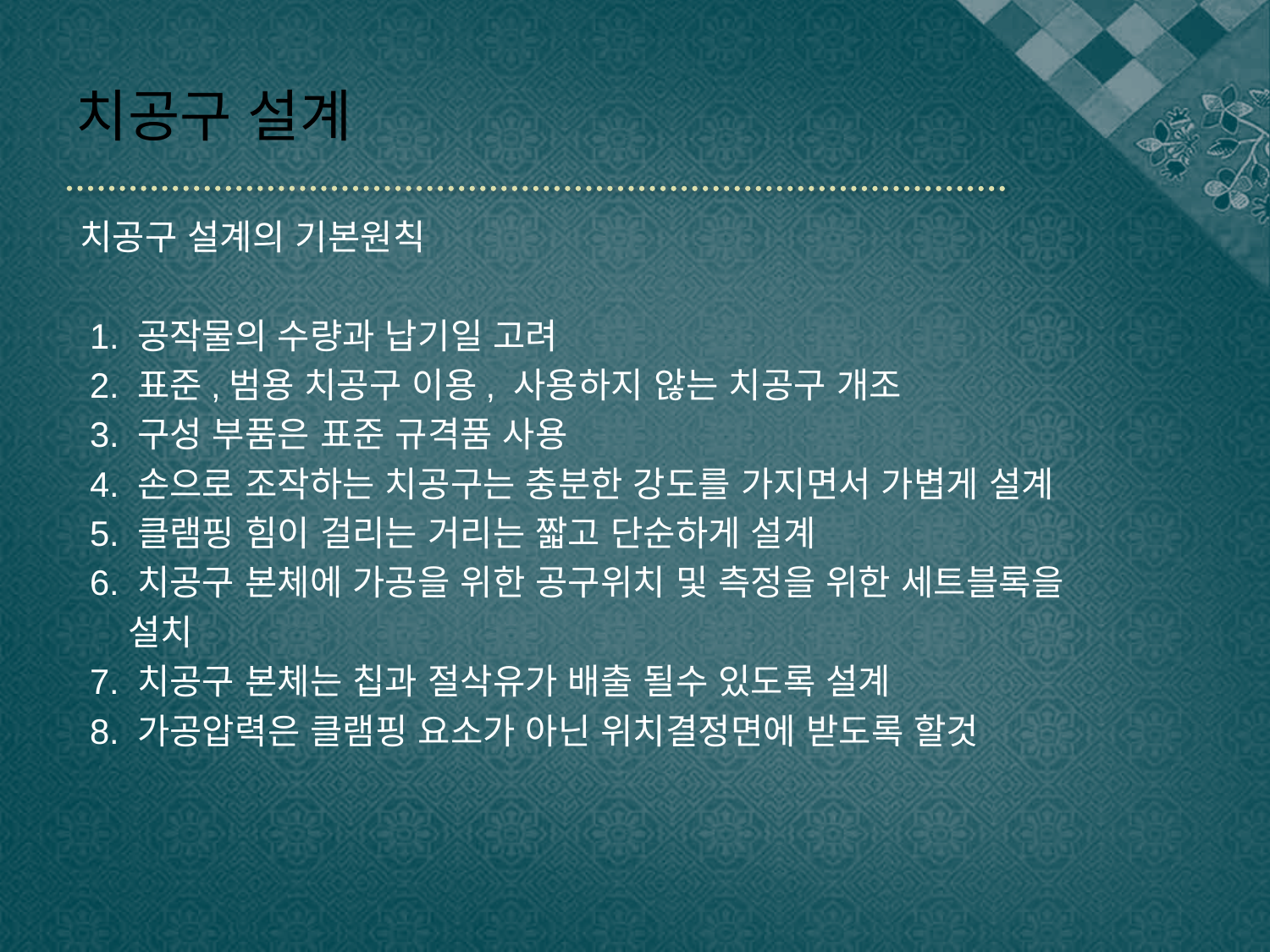

# 치공구 설계
치공구 설계의 기본원칙

 1. 공작물의 수량과 납기일 고려
 2. 표준,범용 치공구 이용, 사용하지 않는 치공구 개조
 3. 구성 부품은 표준 규격품 사용
 4. 손으로 조작하는 치공구는 충분한 강도를 가지면서 가볍게 설계
 5. 클램핑 힘이 걸리는 거리는 짧고 단순하게 설계
 6. 치공구 본체에 가공을 위한 공구위치 및 측정을 위한 세트블록을
    설치
 7. 치공구 본체는 칩과 절삭유가 배출 될수 있도록 설계
 8. 가공압력은 클램핑 요소가 아닌 위치결정면에 받도록 할것